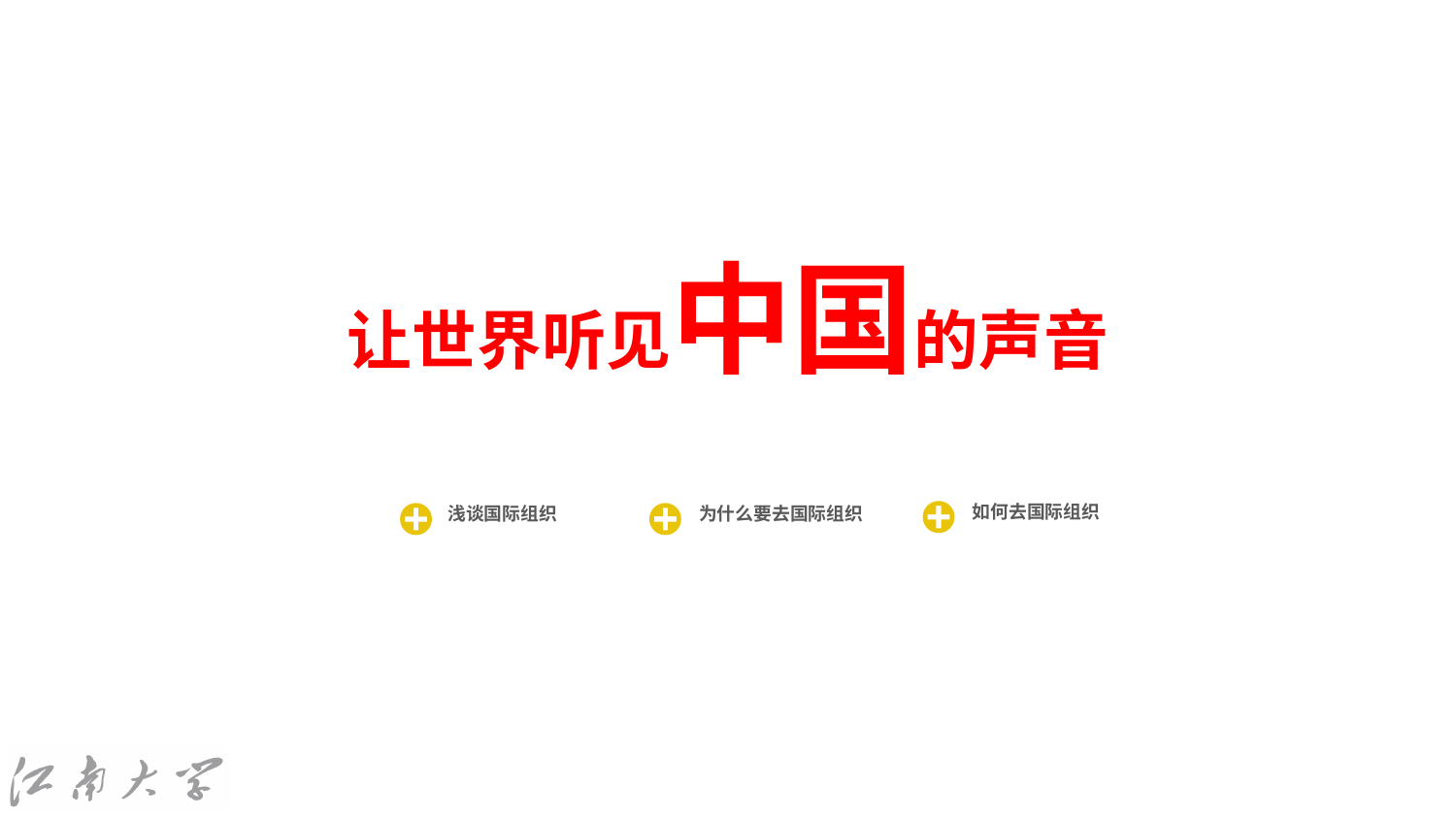

让世界听见中国的声音

如何去国际组织
浅谈国际组织
为什么要去国际组织